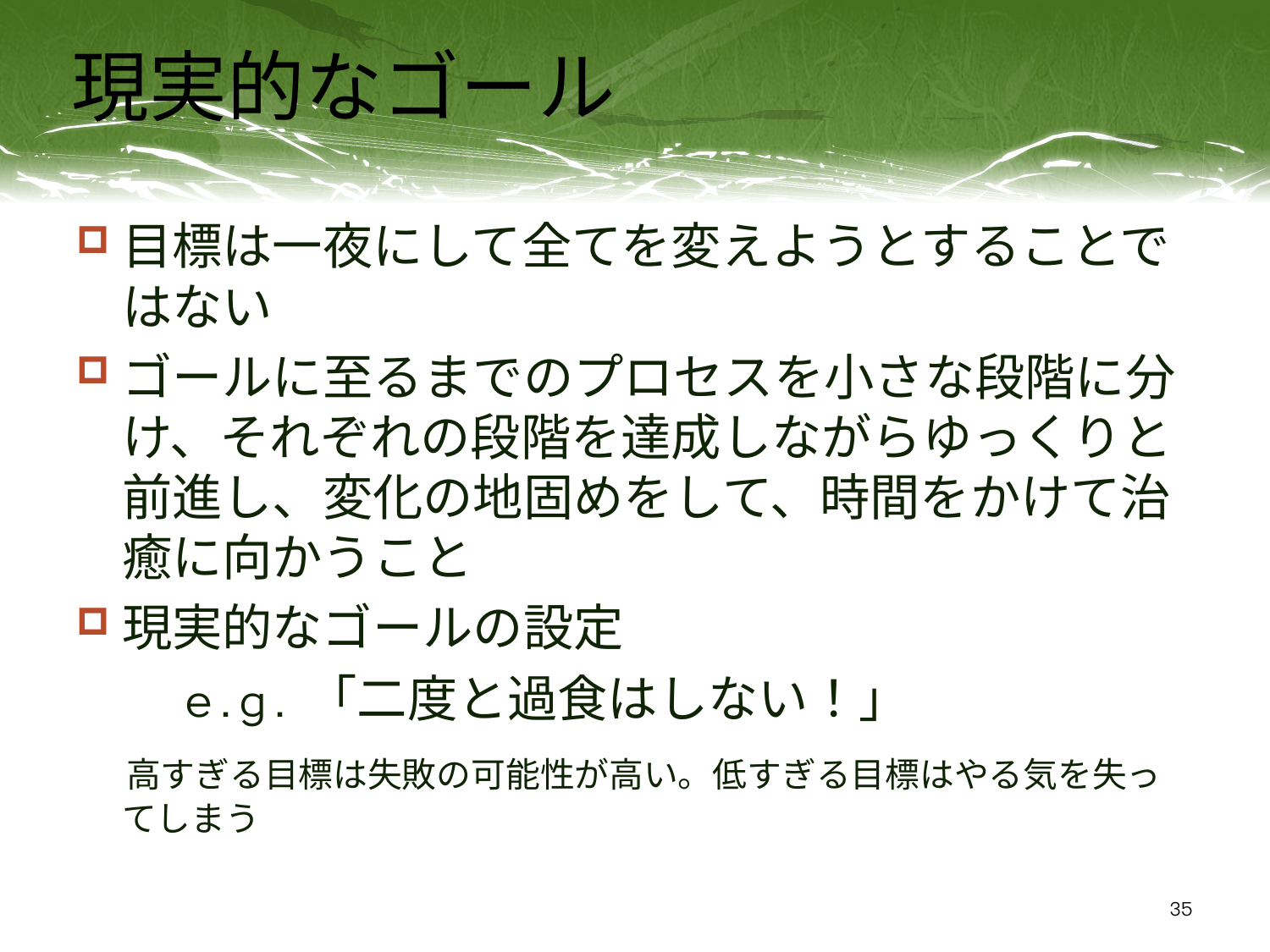

# 現実的なゴール
目標は一夜にして全てを変えようとすることではない
ゴールに至るまでのプロセスを小さな段階に分け、それぞれの段階を達成しながらゆっくりと前進し、変化の地固めをして、時間をかけて治癒に向かうこと
現実的なゴールの設定
　　e.g.「二度と過食はしない！」
　高すぎる目標は失敗の可能性が高い。低すぎる目標はやる気を失ってしまう
35